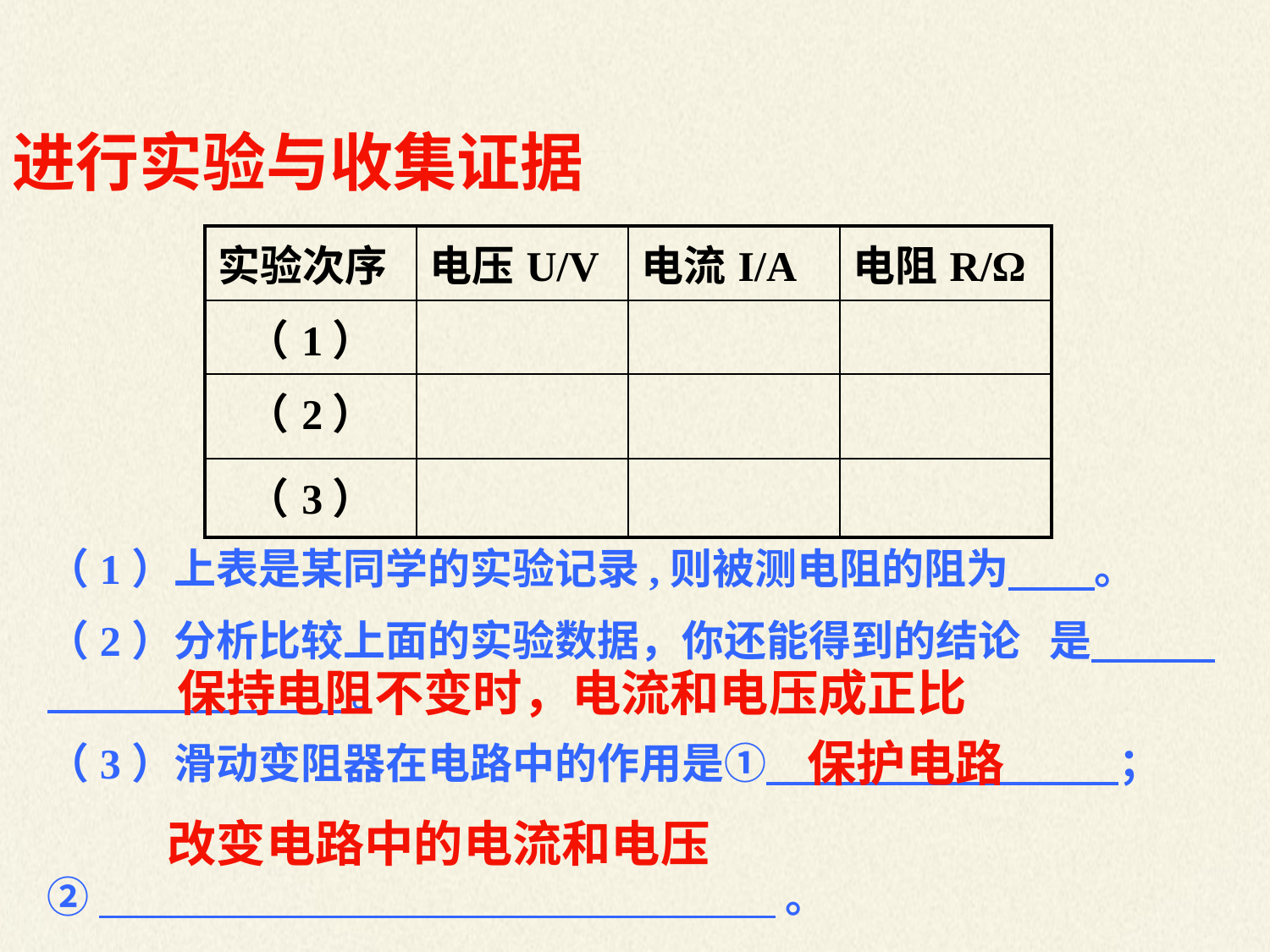

进行实验与收集证据
| 实验次序 | 电压U/V | 电流I/A | 电阻R/Ω |
| --- | --- | --- | --- |
| （1） |  |  |  |
| （2） |  |  |  |
| （3） |  |  |  |

（1）上表是某同学的实验记录,则被测电阻的阻为         。
（2）分析比较上面的实验数据，你还能得到的结论   是                                              。
（3）滑动变阻器在电路中的作用是①                                     ；
②                                                                        。

保持电阻不变时，电流和电压成正比
保护电路
改变电路中的电流和电压